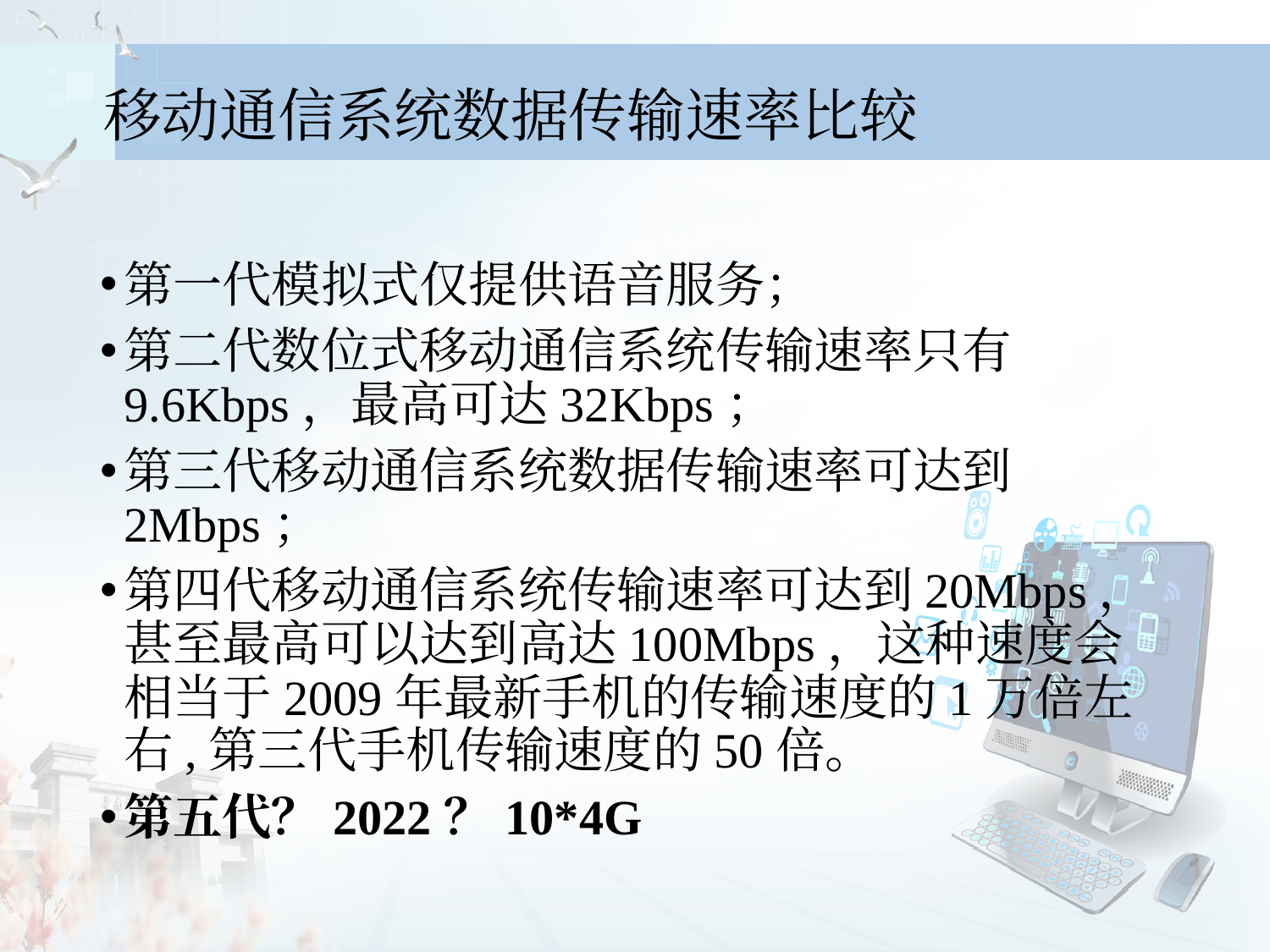

# 移动通信系统数据传输速率比较
第一代模拟式仅提供语音服务；
第二代数位式移动通信系统传输速率只有9.6Kbps，最高可达32Kbps；
第三代移动通信系统数据传输速率可达到2Mbps；
第四代移动通信系统传输速率可达到20Mbps，甚至最高可以达到高达100Mbps，这种速度会相当于2009年最新手机的传输速度的1万倍左右,第三代手机传输速度的50倍。
第五代？2022？10*4G